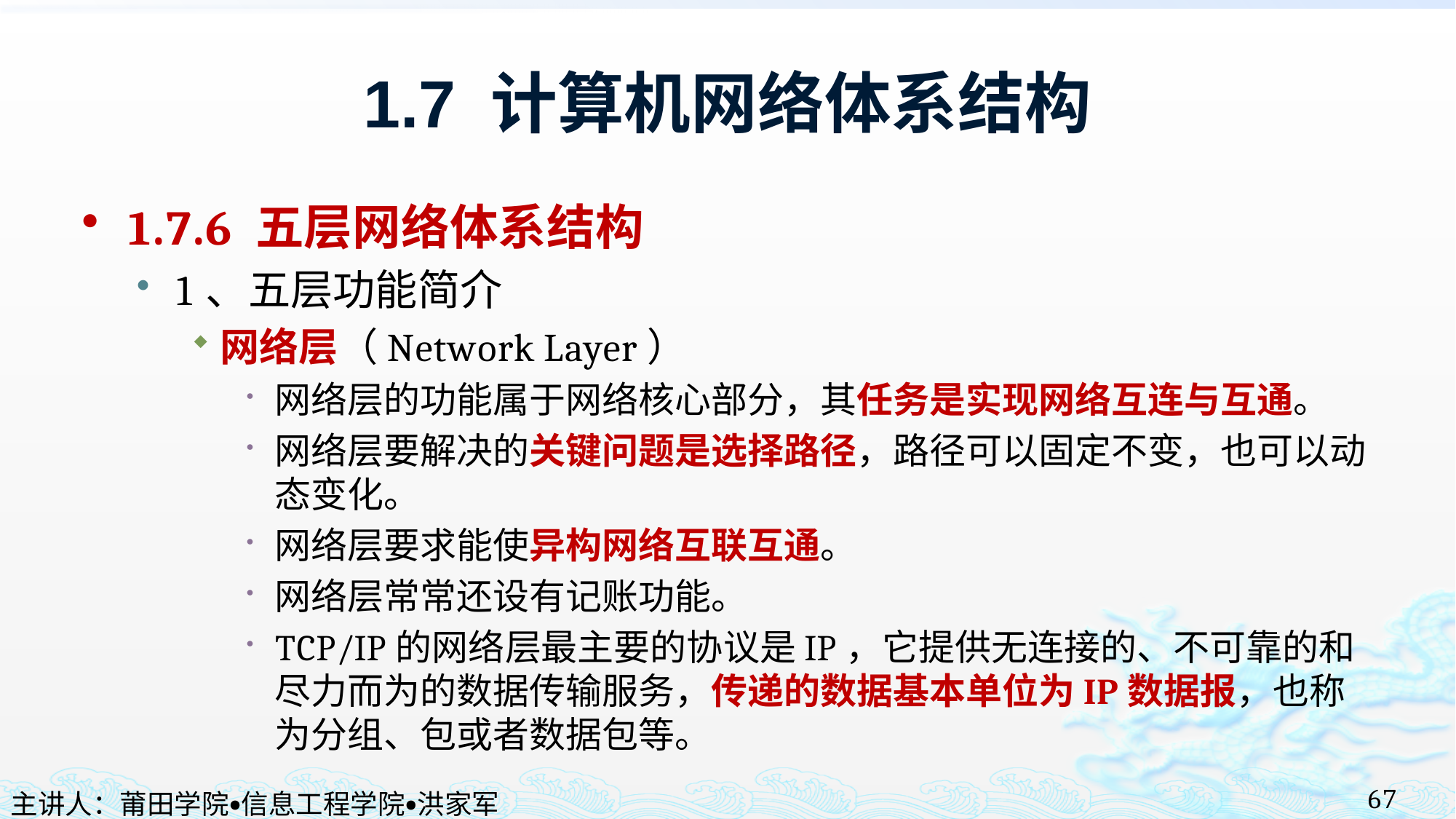

# 1.7 计算机网络体系结构
1.7.6 五层网络体系结构
1、五层功能简介
网络层（Network Layer）
网络层的功能属于网络核心部分，其任务是实现网络互连与互通。
网络层要解决的关键问题是选择路径，路径可以固定不变，也可以动态变化。
网络层要求能使异构网络互联互通。
网络层常常还设有记账功能。
TCP/IP的网络层最主要的协议是IP，它提供无连接的、不可靠的和尽力而为的数据传输服务，传递的数据基本单位为IP数据报，也称为分组、包或者数据包等。
67
主讲人：莆田学院•信息工程学院•洪家军